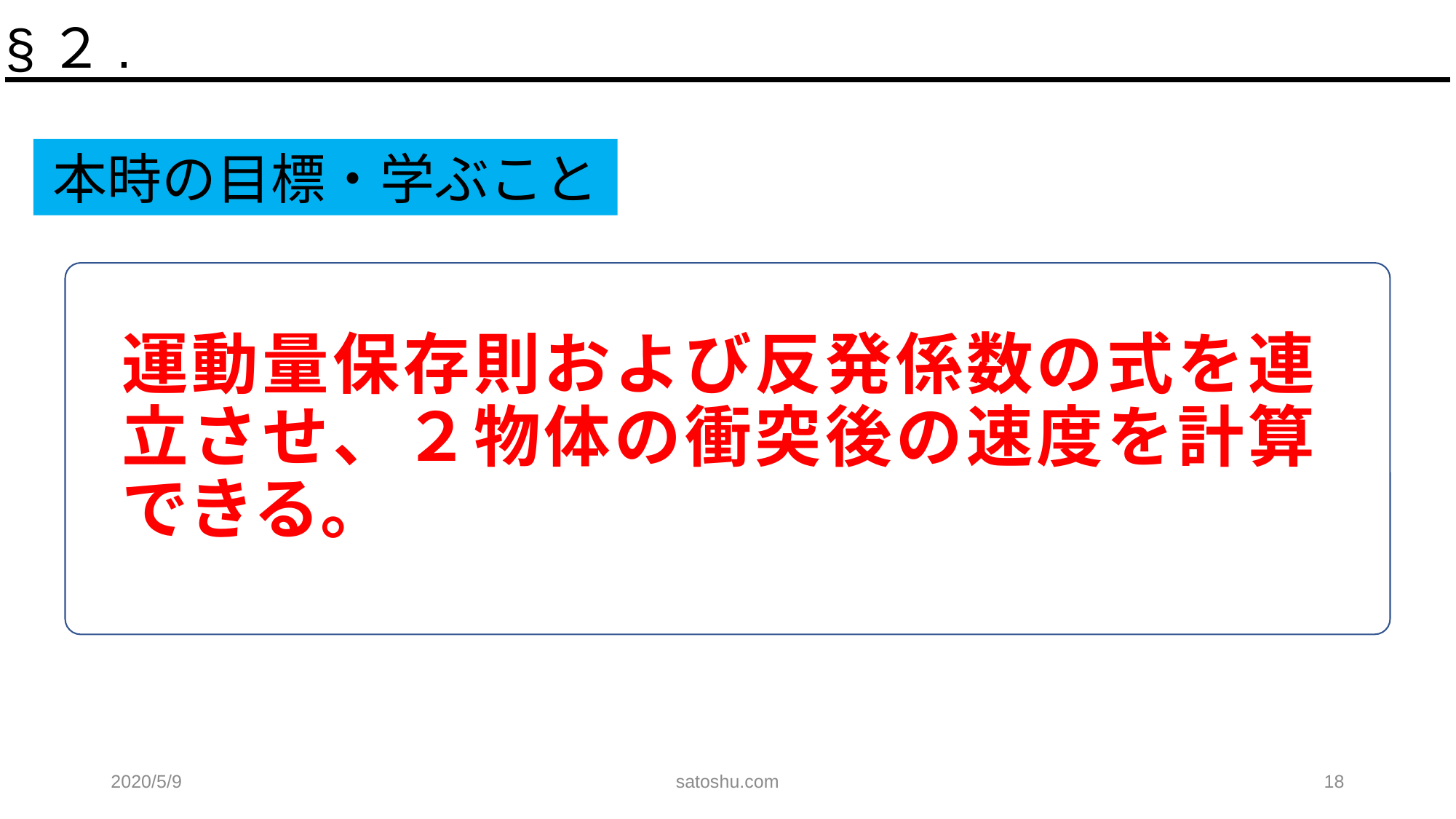

§２.
本時の目標・学ぶこと

運動量保存則および反発係数の式を連立させ、２物体の衝突後の速度を計算できる。
2020/5/9
satoshu.com
18